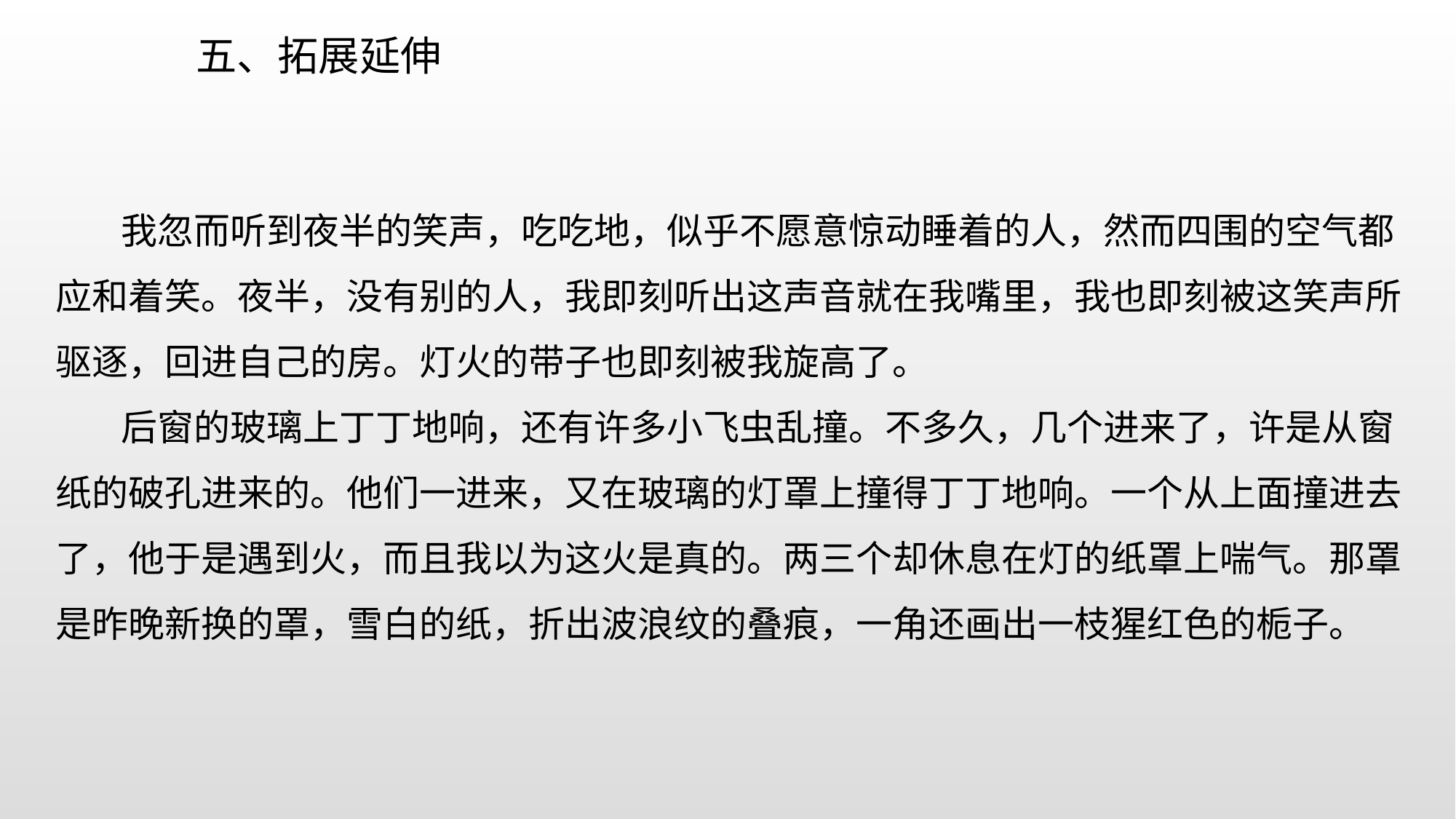

五、拓展延伸

       我忽而听到夜半的笑声，吃吃地，似乎不愿意惊动睡着的人，然而四围的空气都应和着笑。夜半，没有别的人，我即刻听出这声音就在我嘴里，我也即刻被这笑声所驱逐，回进自己的房。灯火的带子也即刻被我旋高了。
       后窗的玻璃上丁丁地响，还有许多小飞虫乱撞。不多久，几个进来了，许是从窗纸的破孔进来的。他们一进来，又在玻璃的灯罩上撞得丁丁地响。一个从上面撞进去了，他于是遇到火，而且我以为这火是真的。两三个却休息在灯的纸罩上喘气。那罩是昨晚新换的罩，雪白的纸，折出波浪纹的叠痕，一角还画出一枝猩红色的栀子。